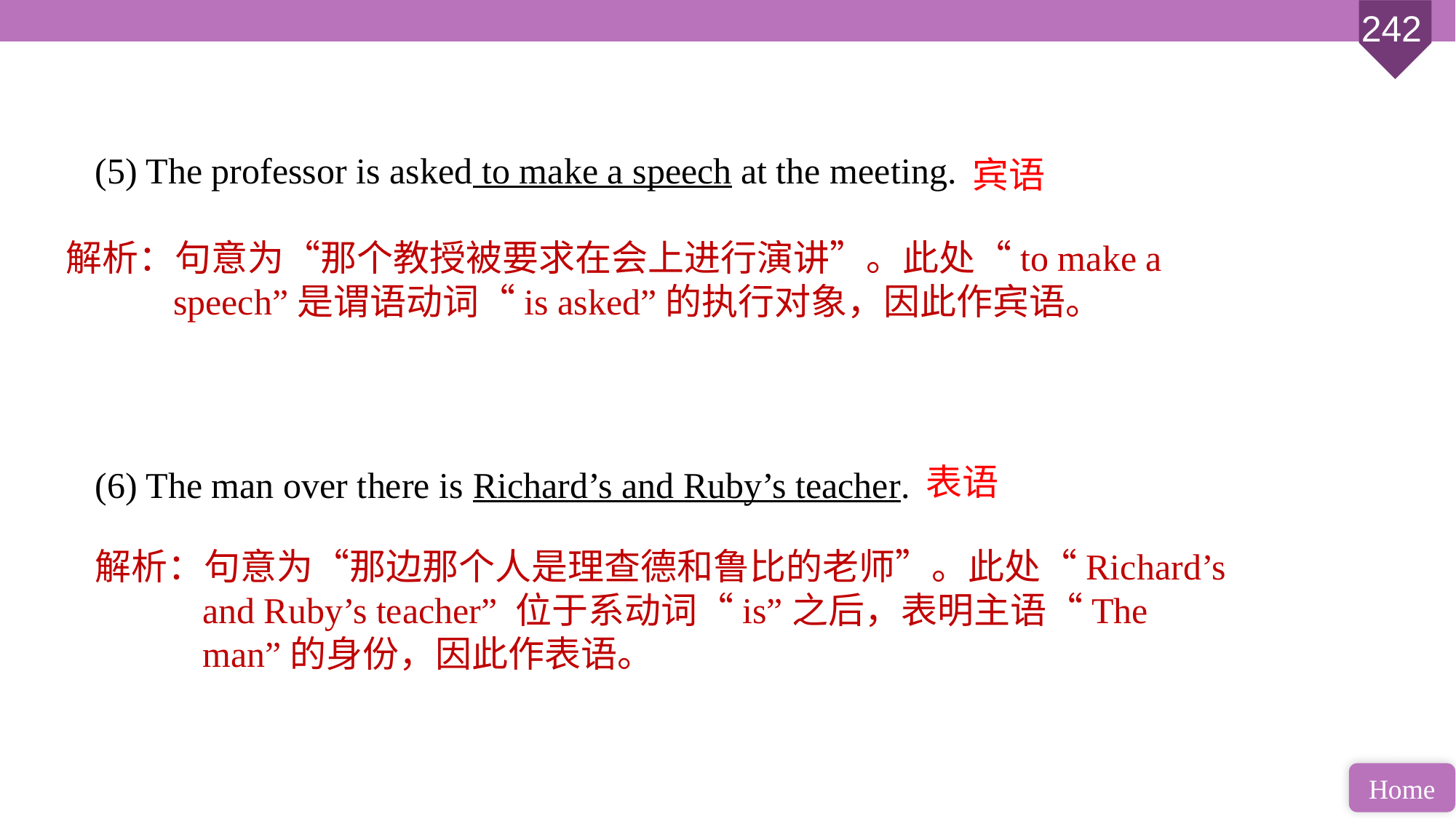

(5) The professor is asked to make a speech at the meeting.

(6) The man over there is Richard’s and Ruby’s teacher.
宾语
解析：句意为“那个教授被要求在会上进行演讲”。此处“to make a speech”是谓语动词“is asked”的执行对象，因此作宾语。
表语
解析：句意为“那边那个人是理查德和鲁比的老师”。此处“Richard’s and Ruby’s teacher” 位于系动词“is”之后，表明主语“The man”的身份，因此作表语。